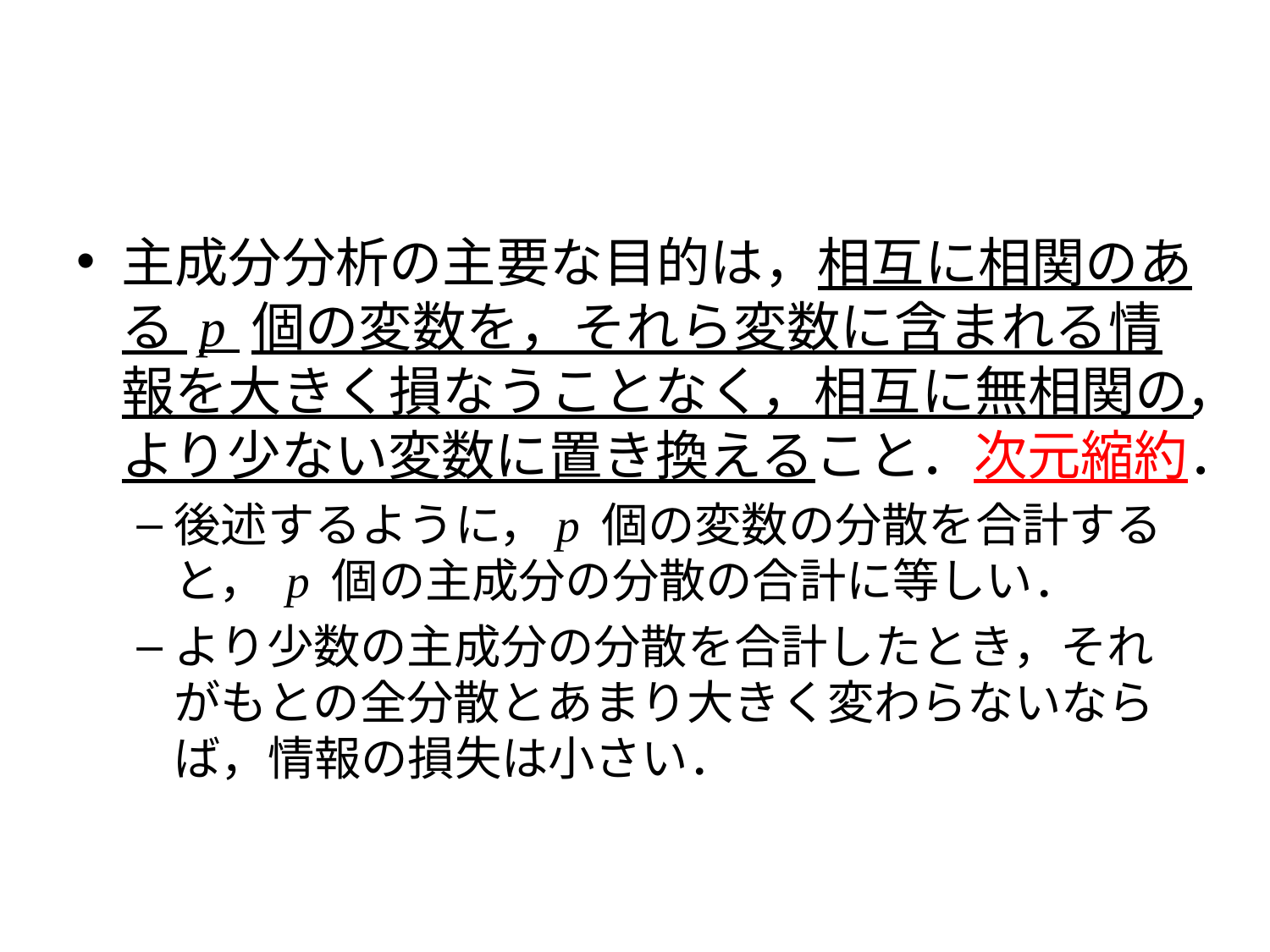

#
主成分分析の主要な目的は，相互に相関のある p 個の変数を，それら変数に含まれる情報を大きく損なうことなく，相互に無相関の，より少ない変数に置き換えること．次元縮約．
後述するように，p 個の変数の分散を合計すると， p 個の主成分の分散の合計に等しい．
より少数の主成分の分散を合計したとき，それがもとの全分散とあまり大きく変わらないならば，情報の損失は小さい．